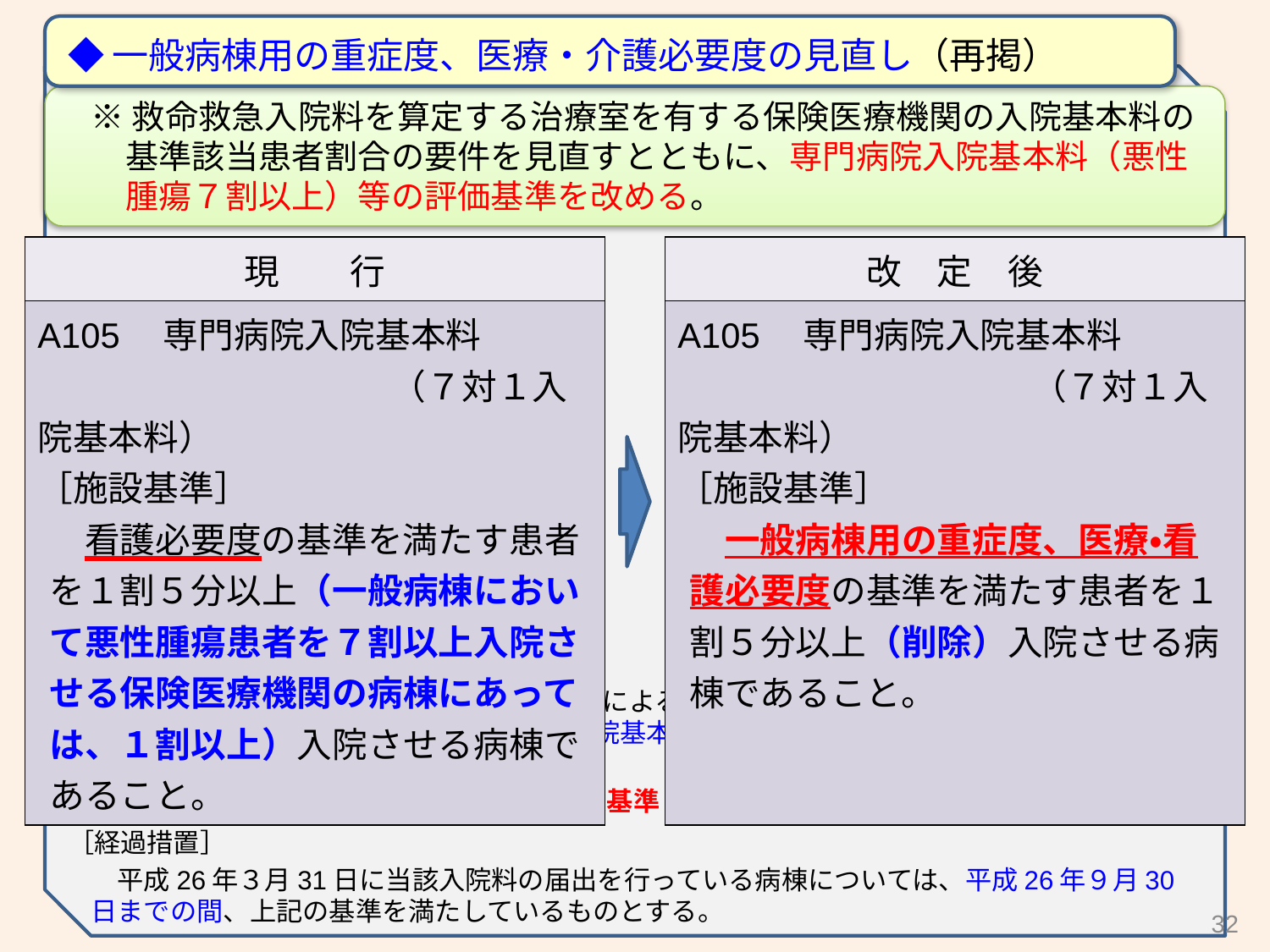

◆一般病棟用の重症度、医療・介護必要度の見直し（再掲）
※救命救急入院料を算定する治療室を有する保険医療機関の入院基本料の基準該当患者割合の要件を見直すとともに、専門病院入院基本料（悪性腫瘍７割以上）等の評価基準を改める。

※なお、重症度、医療・看護必要度の見直しによる激変緩和措置として、１０対１入院基本料の急性期看護補助体制加算及び１３対１入院基本料の看護補助加算１の施設要件を下記の通りとする。
【 重症度、医療・看護必要度基準　１０％以上　→　５％以上 】
［経過措置］
　平成26年３月31日に当該入院料の届出を行っている病棟については、平成26年９月30日までの間、上記の基準を満たしているものとする。

| 現　　行 |  | 改　定　後 |
| --- | --- | --- |
| A105　専門病院入院基本料 　　　　　　　　　　（７対１入院基本料） ［施設基準］ 　看護必要度の基準を満たす患者を１割５分以上（一般病棟において悪性腫瘍患者を７割以上入院させる保険医療機関の病棟にあっては、１割以上）入院させる病棟であること。 |  | A105　専門病院入院基本料 　　　　　　　　　　（７対１入院基本料） ［施設基準］ 　一般病棟用の重症度、医療・看護必要度の基準を満たす患者を１割５分以上（削除）入院させる病棟であること。 |

32